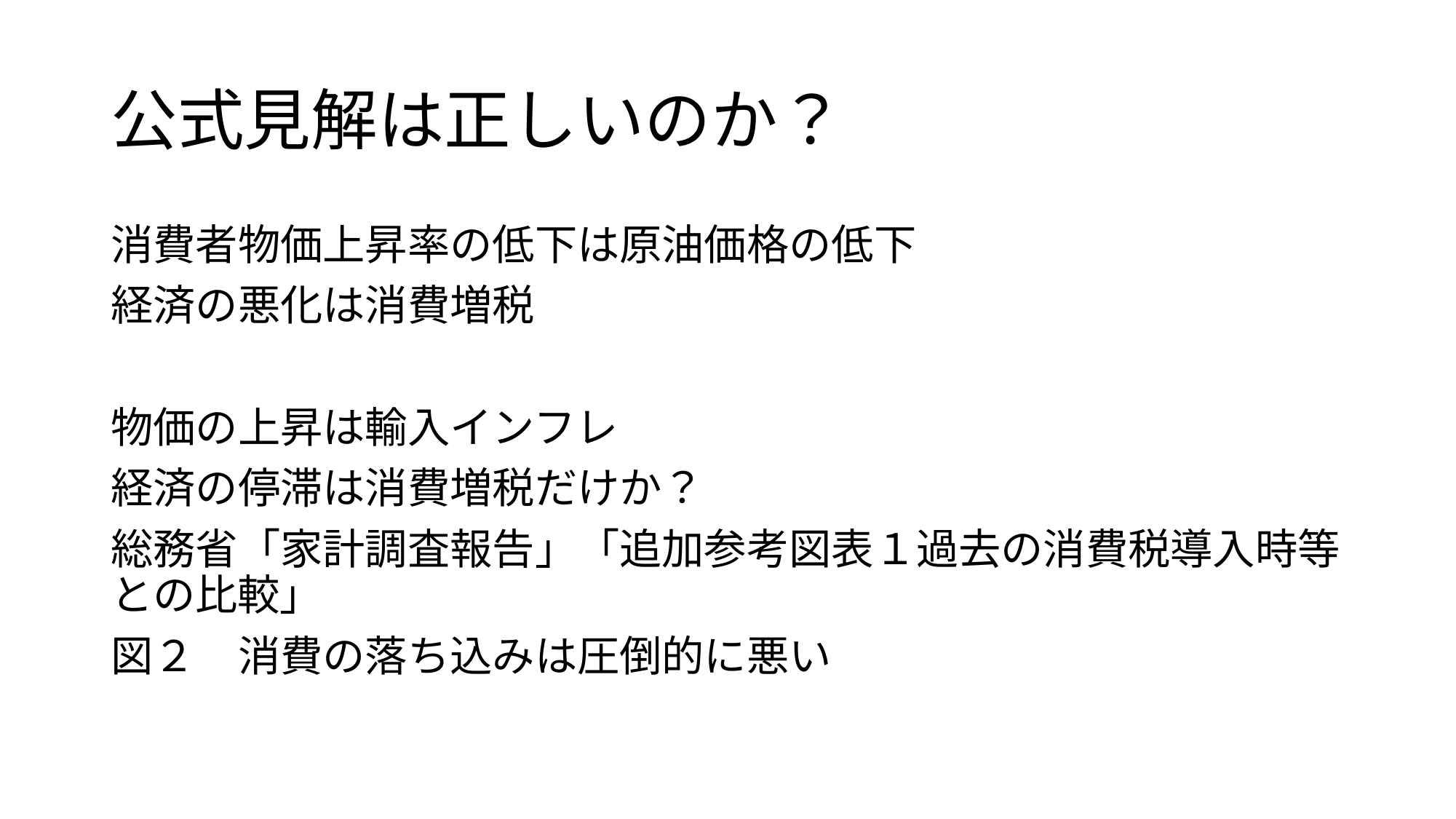

# 公式見解は正しいのか？
消費者物価上昇率の低下は原油価格の低下
経済の悪化は消費増税

物価の上昇は輸入インフレ
経済の停滞は消費増税だけか？
総務省「家計調査報告」「追加参考図表１過去の消費税導入時等との比較」
図２　消費の落ち込みは圧倒的に悪い